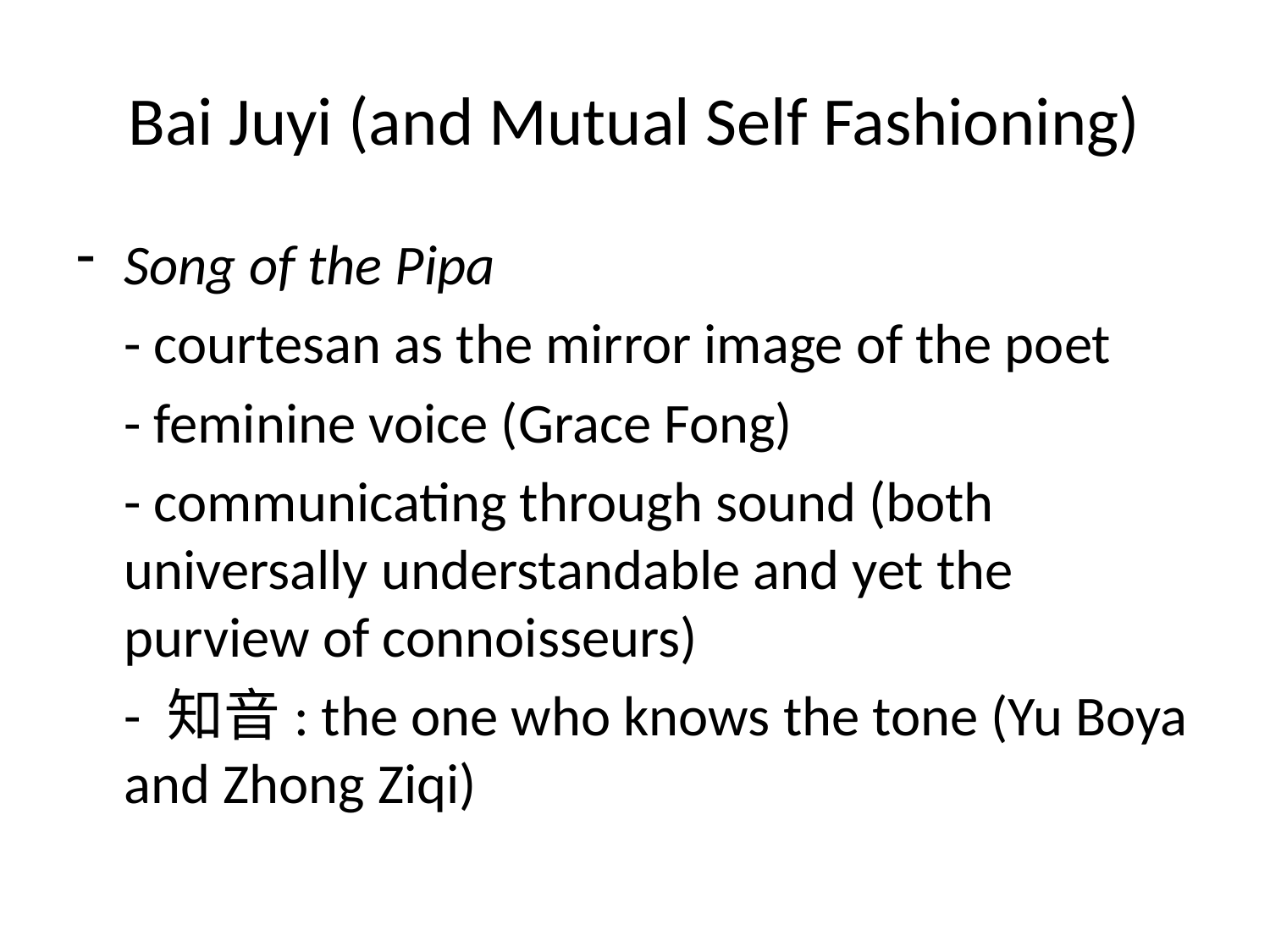

# Bai Juyi (and Mutual Self Fashioning)
Song of the Pipa
	- courtesan as the mirror image of the poet
	- feminine voice (Grace Fong)
	- communicating through sound (both universally understandable and yet the purview of connoisseurs)
	- 知音: the one who knows the tone (Yu Boya and Zhong Ziqi)